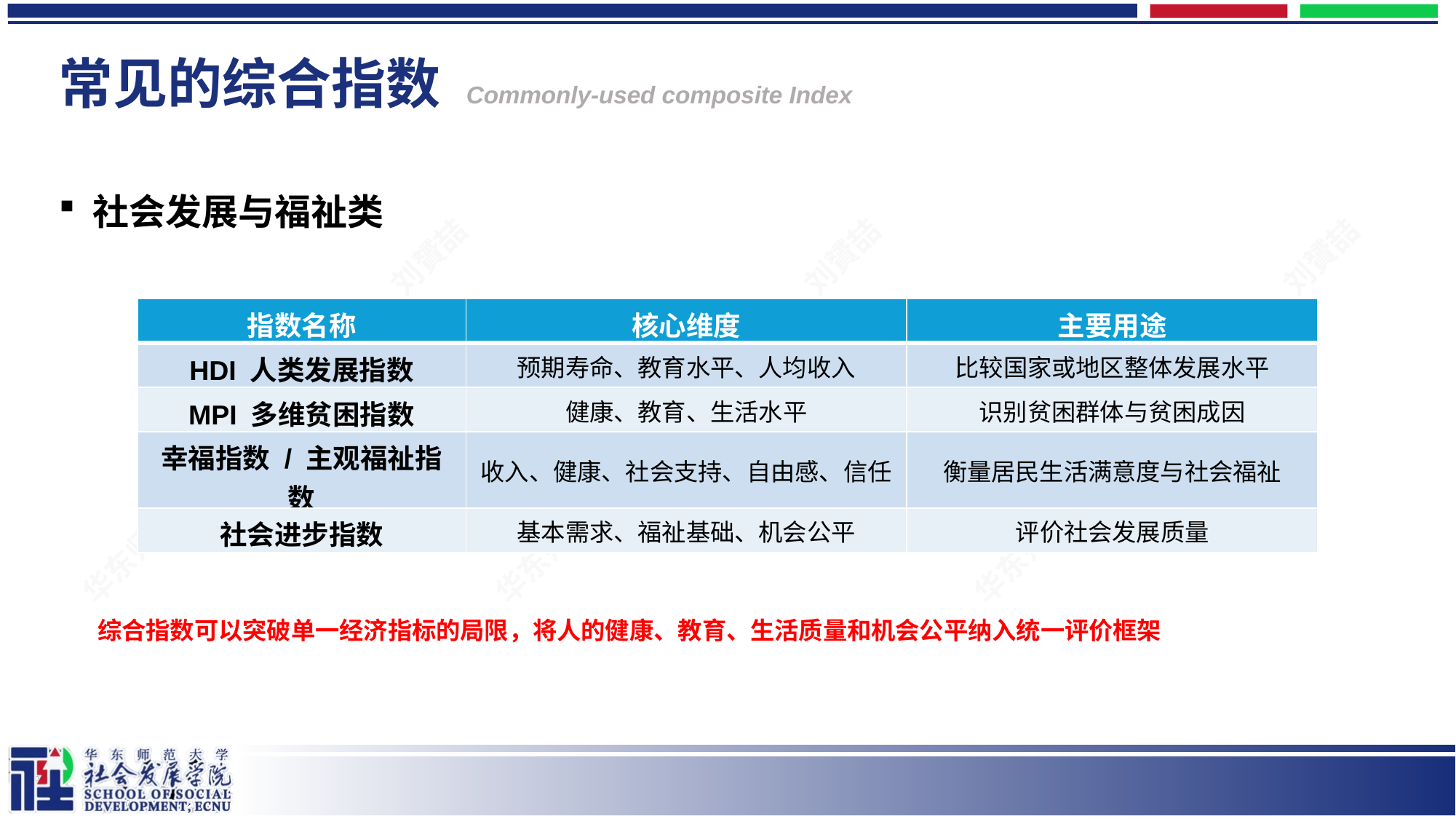

# 常见的综合指数 Commonly-used composite Index
社会发展与福祉类
| 指数名称 | 核心维度 | 主要用途 |
| --- | --- | --- |
| HDI 人类发展指数 | 预期寿命、教育水平、人均收入 | 比较国家或地区整体发展水平 |
| MPI 多维贫困指数 | 健康、教育、生活水平 | 识别贫困群体与贫困成因 |
| 幸福指数 / 主观福祉指数 | 收入、健康、社会支持、自由感、信任 | 衡量居民生活满意度与社会福祉 |
| 社会进步指数 | 基本需求、福祉基础、机会公平 | 评价社会发展质量 |
综合指数可以突破单一经济指标的局限，将人的健康、教育、生活质量和机会公平纳入统一评价框架